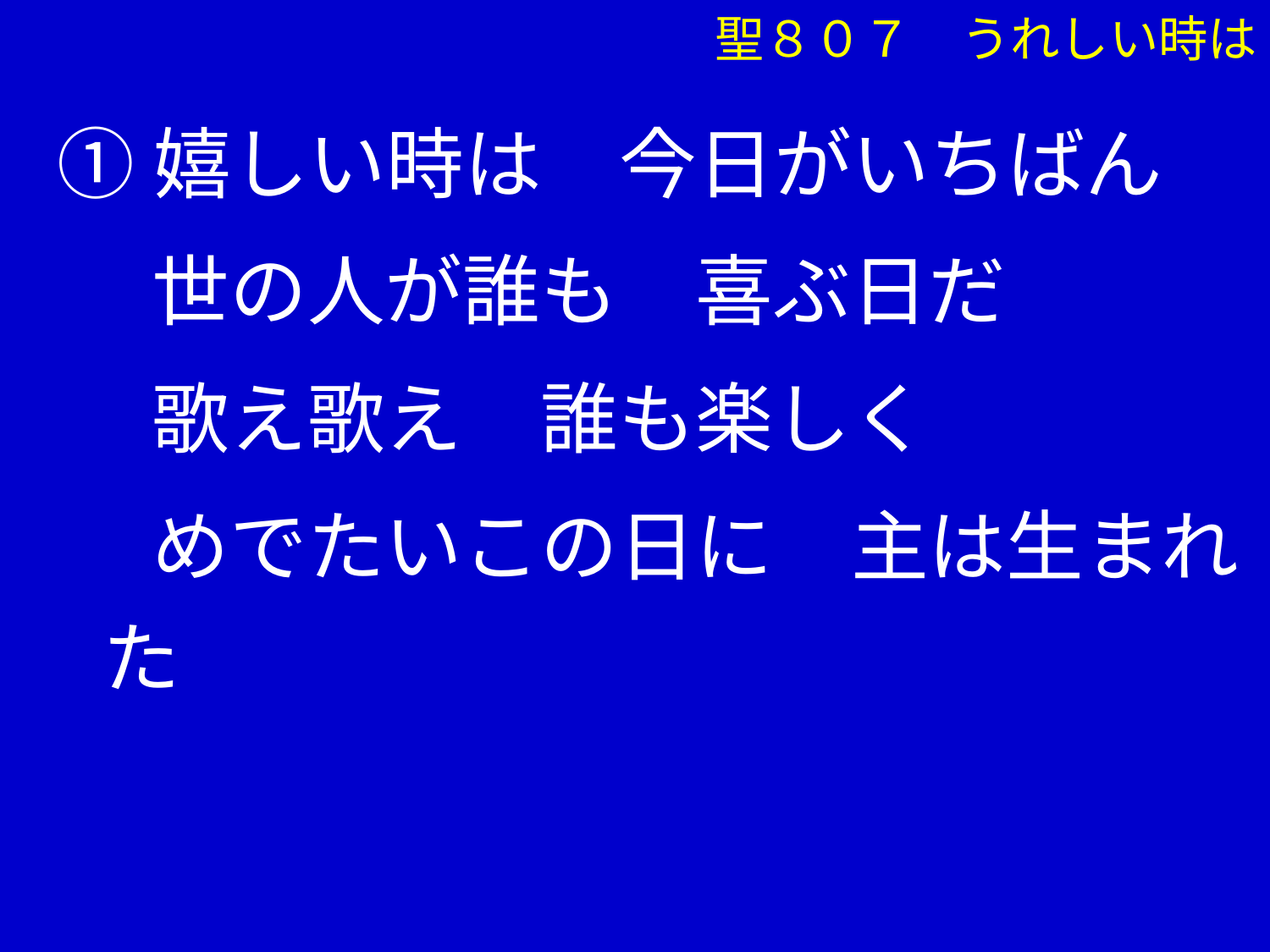

聖８０７　うれしい時は
①嬉しい時は　今日がいちばん
　 世の人が誰も　喜ぶ日だ
　 歌え歌え　誰も楽しく
　 めでたいこの日に　主は生まれた